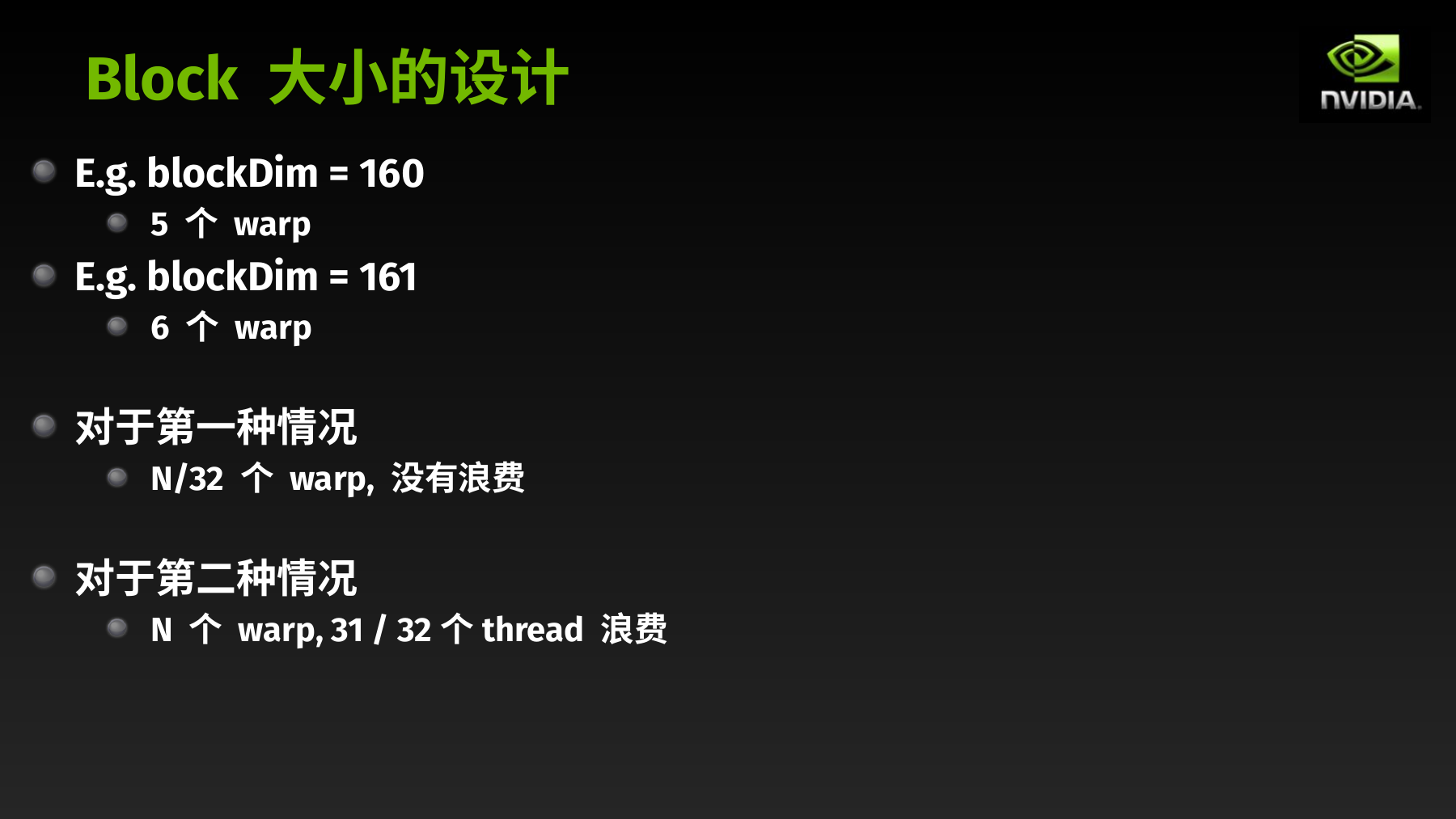

# Block 大小的设计
E.g. blockDim = 160
5 个 warp
E.g. blockDim = 161
6 个 warp

对于第一种情况
N/32 个 warp, 没有浪费

对于第二种情况
N 个 warp, 31 / 32个thread 浪费